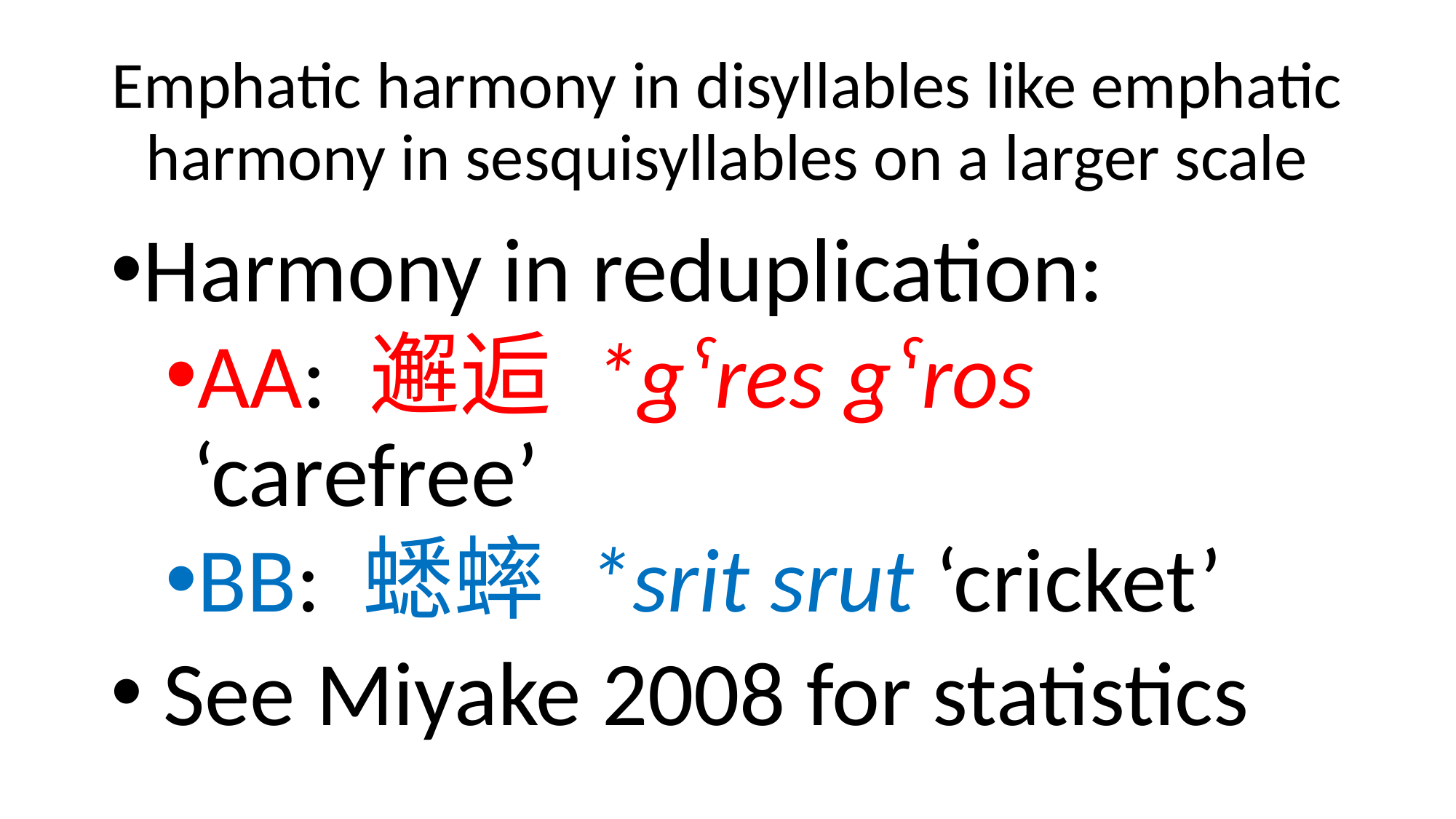

# Emphatic harmony in disyllables like emphatic harmony in sesquisyllables on a larger scale
Harmony in reduplication:
AA: 邂逅 *gˁres gˁros ‘carefree’
BB: 蟋蟀 *srit srut ‘cricket’
 See Miyake 2008 for statistics